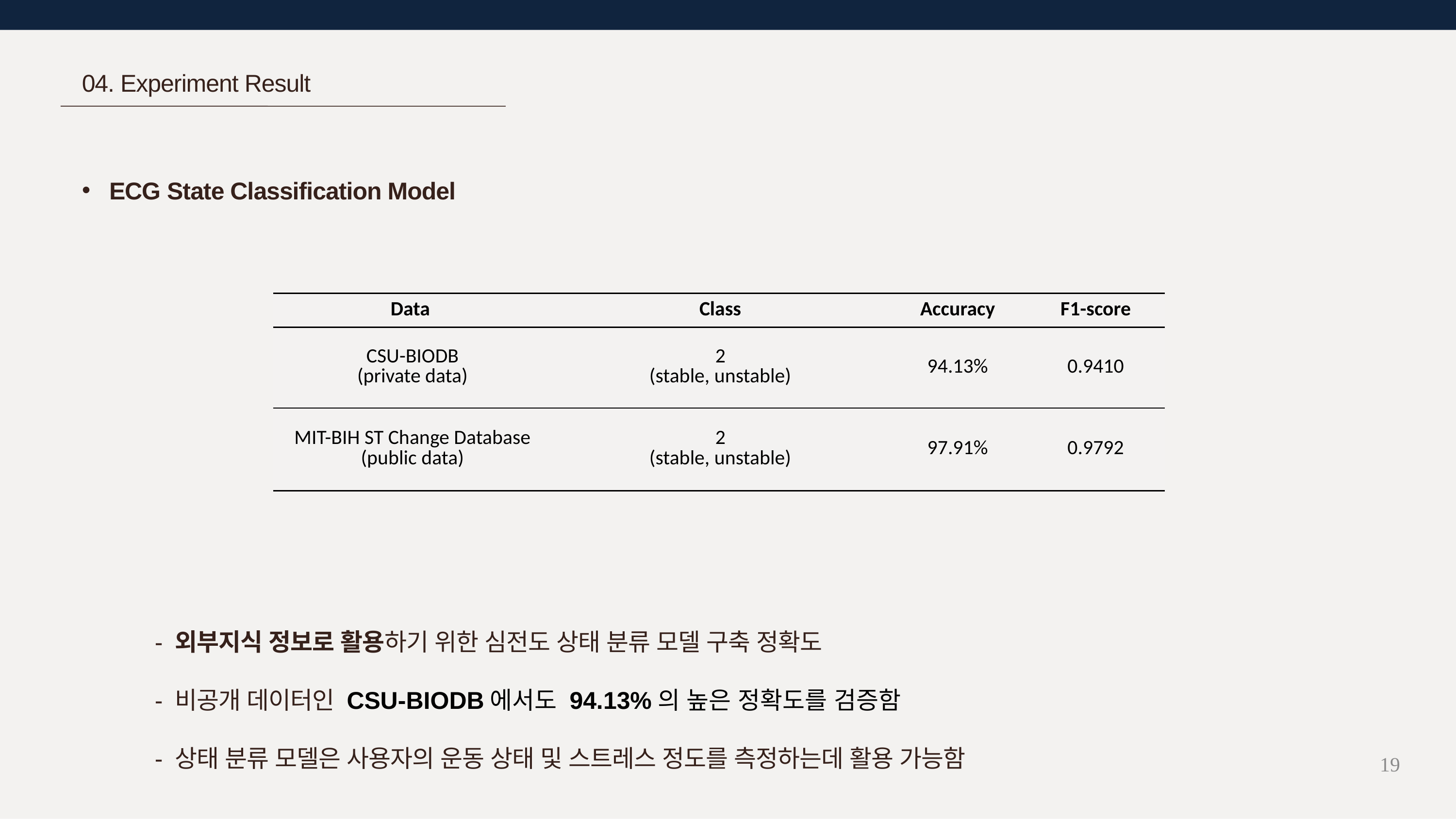

04. Experiment Result

ECG State Classification Model

	- 외부지식 정보로 활용하기 위한 심전도 상태 분류 모델 구축 정확도
	- 비공개 데이터인 CSU-BIODB에서도 94.13%의 높은 정확도를 검증함
	- 상태 분류 모델은 사용자의 운동 상태 및 스트레스 정도를 측정하는데 활용 가능함
| Data | Class | Accuracy | F1-score |
| --- | --- | --- | --- |
| CSU-BIODB (private data) | 2 (stable, unstable) | 94.13% | 0.9410 |
| MIT-BIH ST Change Database (public data) | 2 (stable, unstable) | 97.91% | 0.9792 |
19